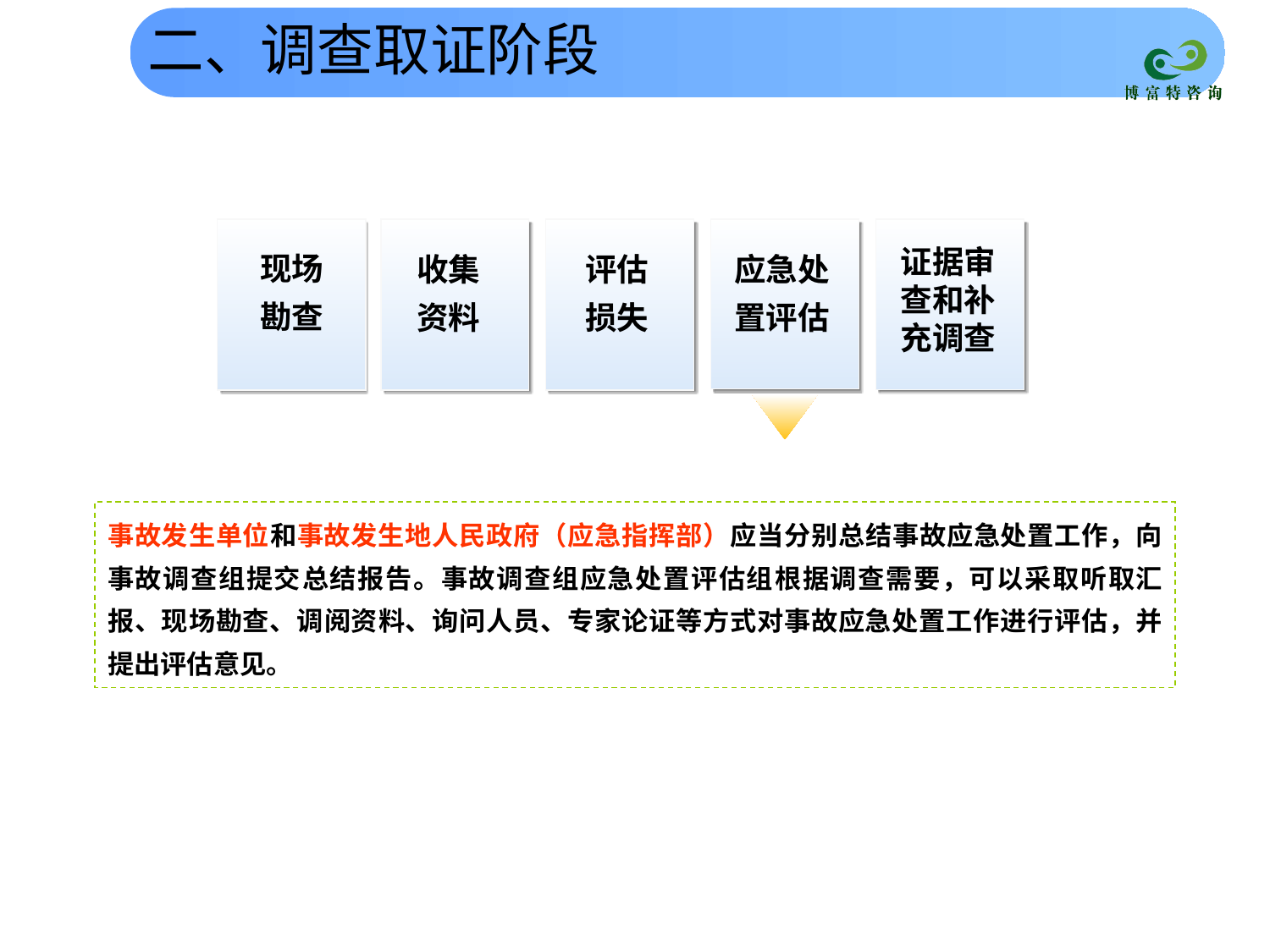

二、调查取证阶段

证据审查和补充调查
现场
勘查
收集
资料
评估
损失
应急处
置评估

事故发生单位和事故发生地人民政府（应急指挥部）应当分别总结事故应急处置工作，向事故调查组提交总结报告。事故调查组应急处置评估组根据调查需要，可以采取听取汇报、现场勘查、调阅资料、询问人员、专家论证等方式对事故应急处置工作进行评估，并提出评估意见。